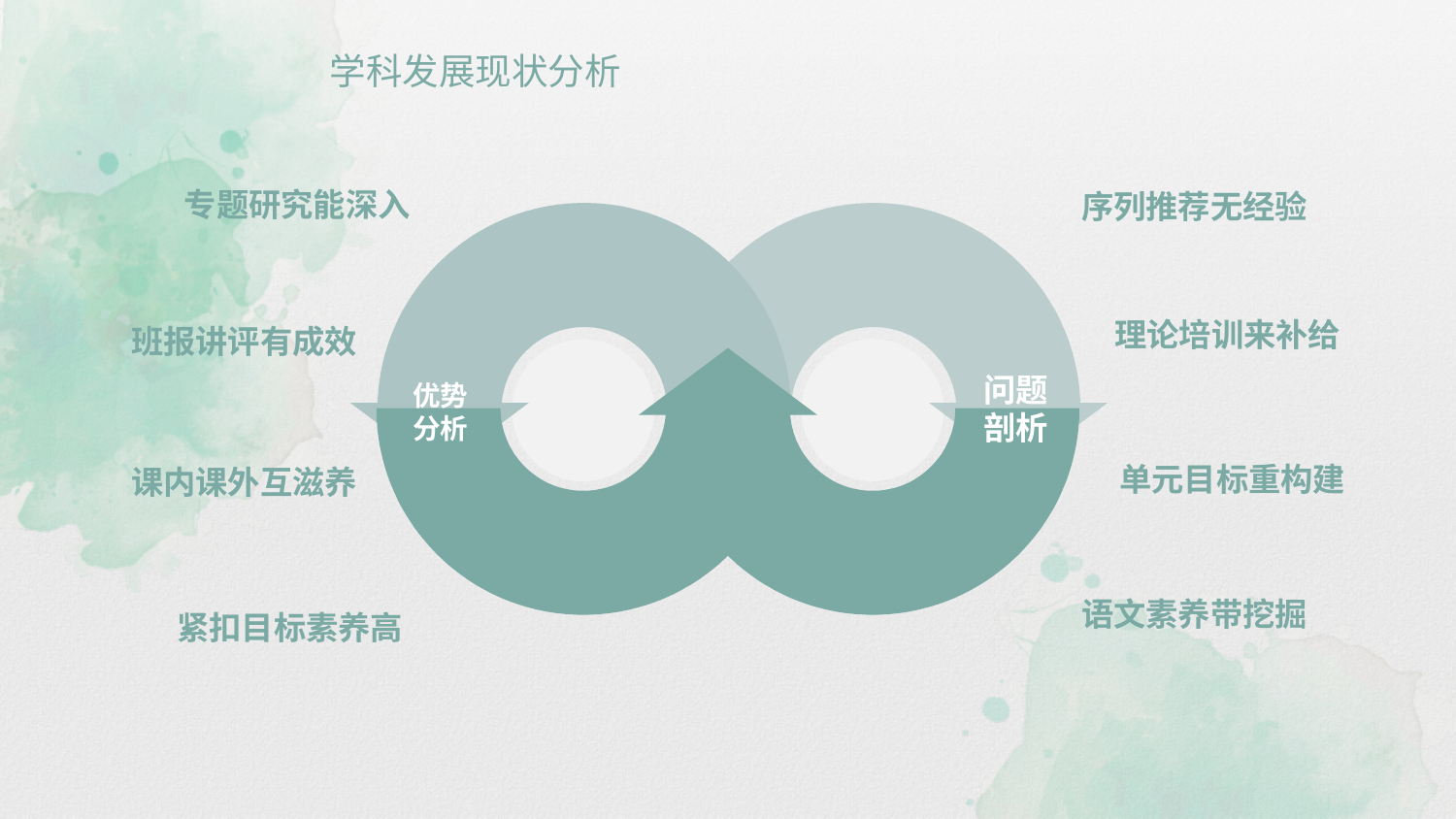

学科发展现状分析
专题研究能深入
序列推荐无经验

理论培训来补给
班报讲评有成效

优势
分析

问题
剖析
单元目标重构建
课内课外互滋养
语文素养带挖掘
紧扣目标素养高